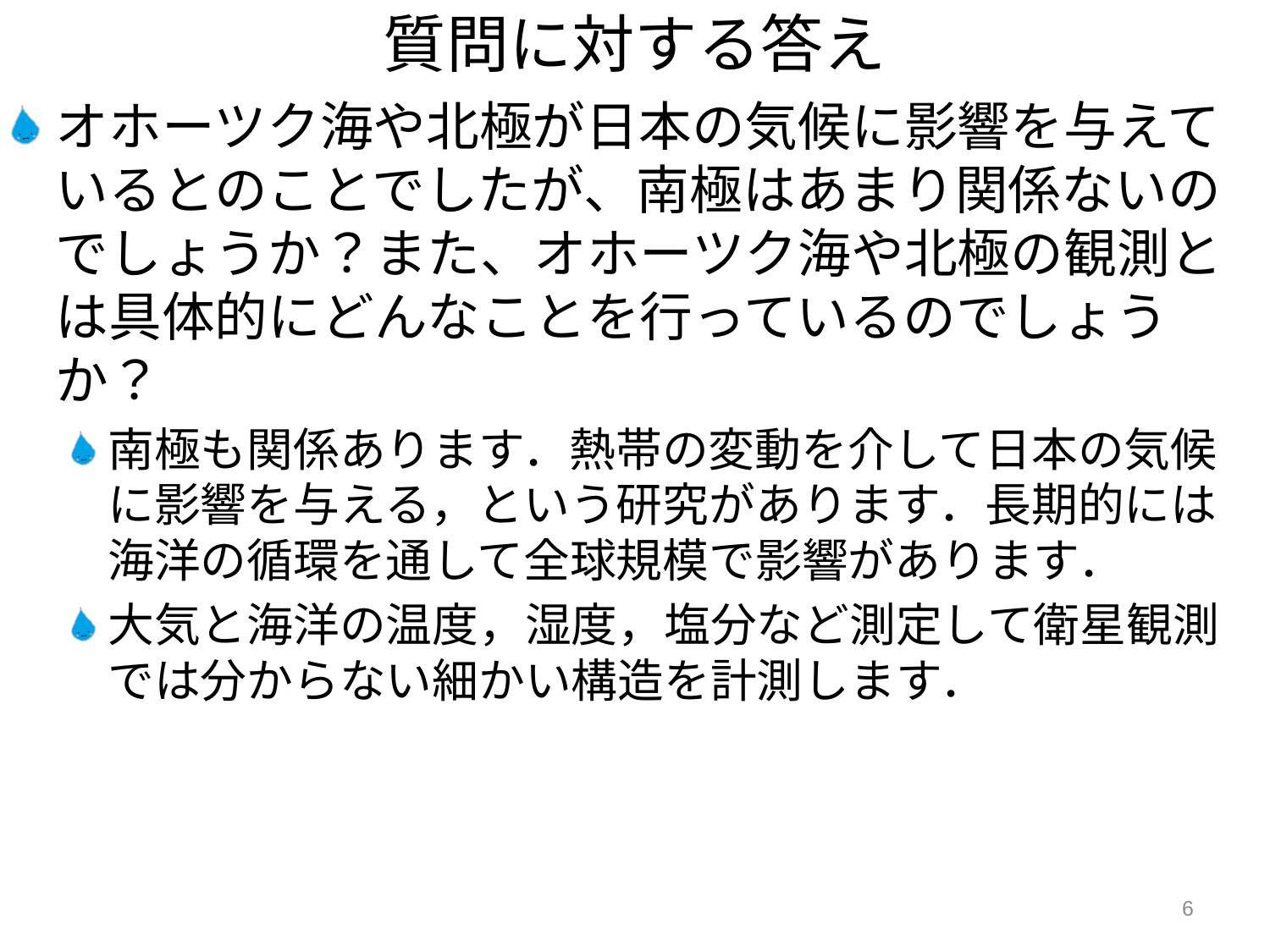

# 質問に対する答え
オホーツク海や北極が日本の気候に影響を与えているとのことでしたが、南極はあまり関係ないのでしょうか？また、オホーツク海や北極の観測とは具体的にどんなことを行っているのでしょうか？
南極も関係あります．熱帯の変動を介して日本の気候に影響を与える，という研究があります．長期的には海洋の循環を通して全球規模で影響があります．
大気と海洋の温度，湿度，塩分など測定して衛星観測では分からない細かい構造を計測します．
6